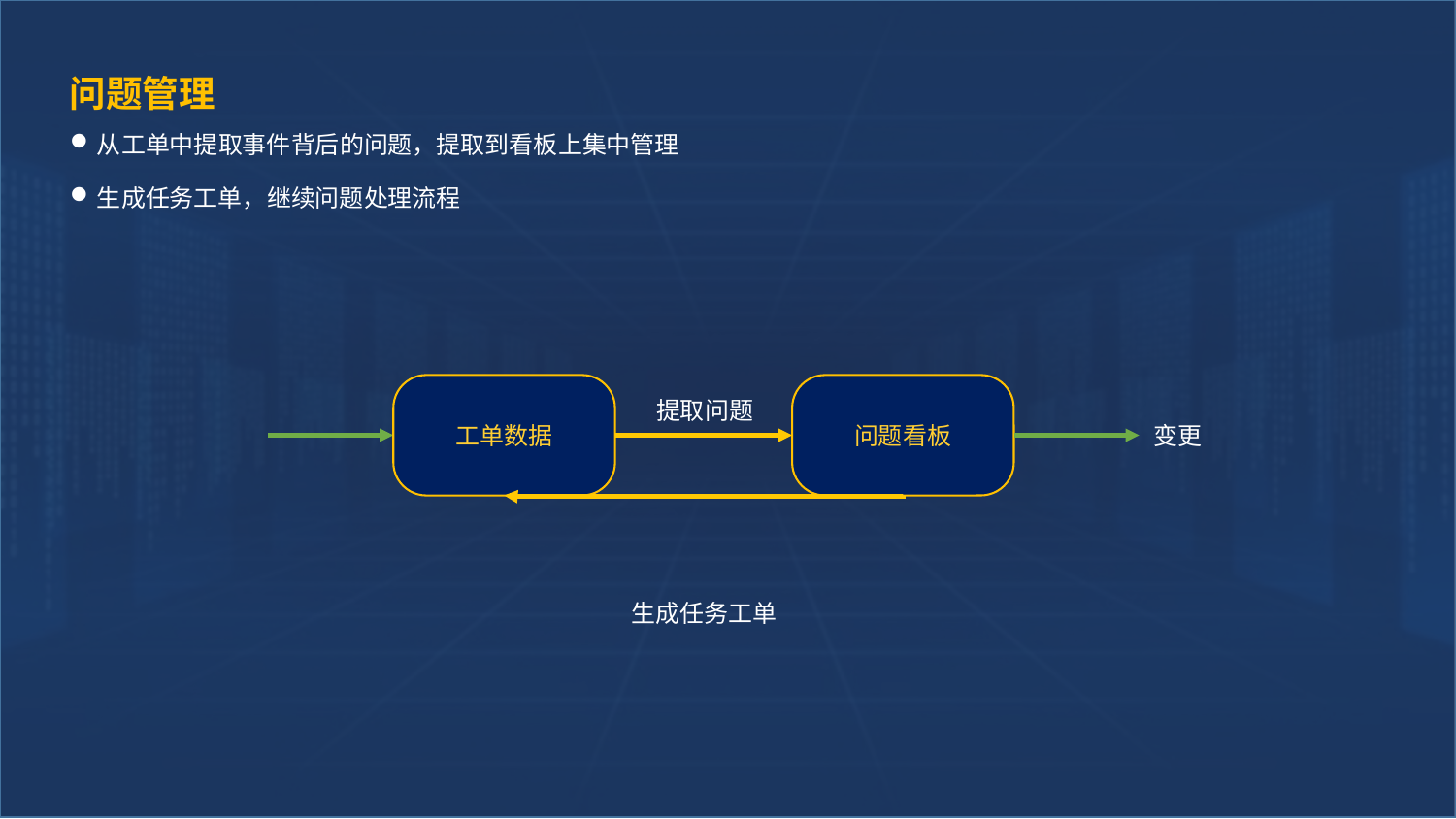

问题管理
从工单中提取事件背后的问题，提取到看板上集中管理
生成任务工单，继续问题处理流程
工单数据
问题看板
提取问题
变更
生成任务工单